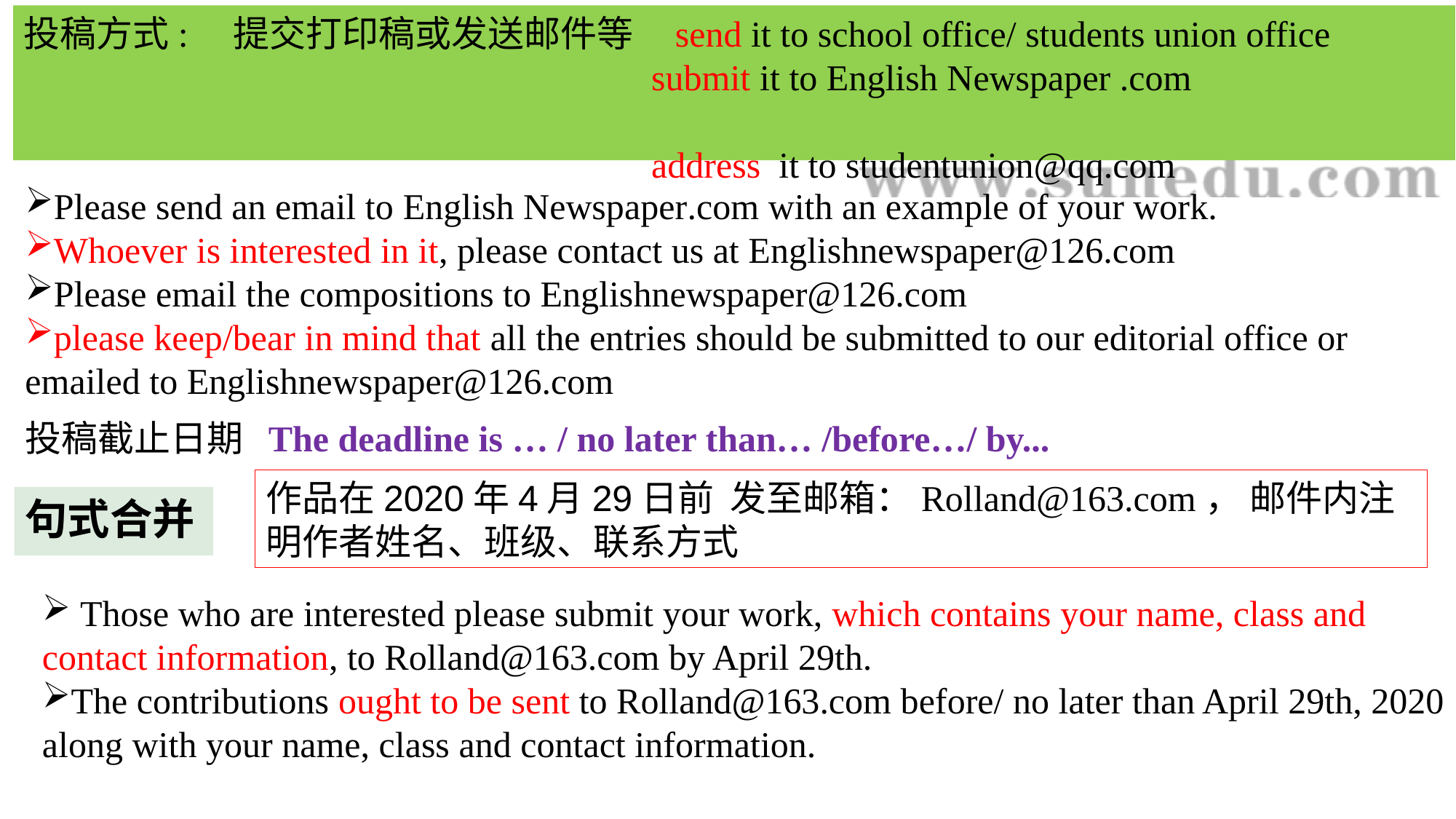

投稿方式:    提交打印稿或发送邮件等    send it to school office/ students union office
                                                                     submit it to English Newspaper .com
                                                                     address  it to studentunion@qq.com

Please send an email to English Newspaper.com with an example of your work.
Whoever is interested in it, please contact us at Englishnewspaper@126.com
Please email the compositions to Englishnewspaper@126.com
please keep/bear in mind that all the entries should be submitted to our editorial office or emailed to Englishnewspaper@126.com
投稿截止日期  The deadline is … / no later than… /before…/ by...

作品在2020年4月29日前  发至邮箱：Rolland@163.com， 邮件内注明作者姓名、班级、联系方式
句式合并
 Those who are interested please submit your work, which contains your name, class and contact information, to Rolland@163.com by April 29th.
The contributions ought to be sent to Rolland@163.com before/ no later than April 29th, 2020 along with your name, class and contact information.